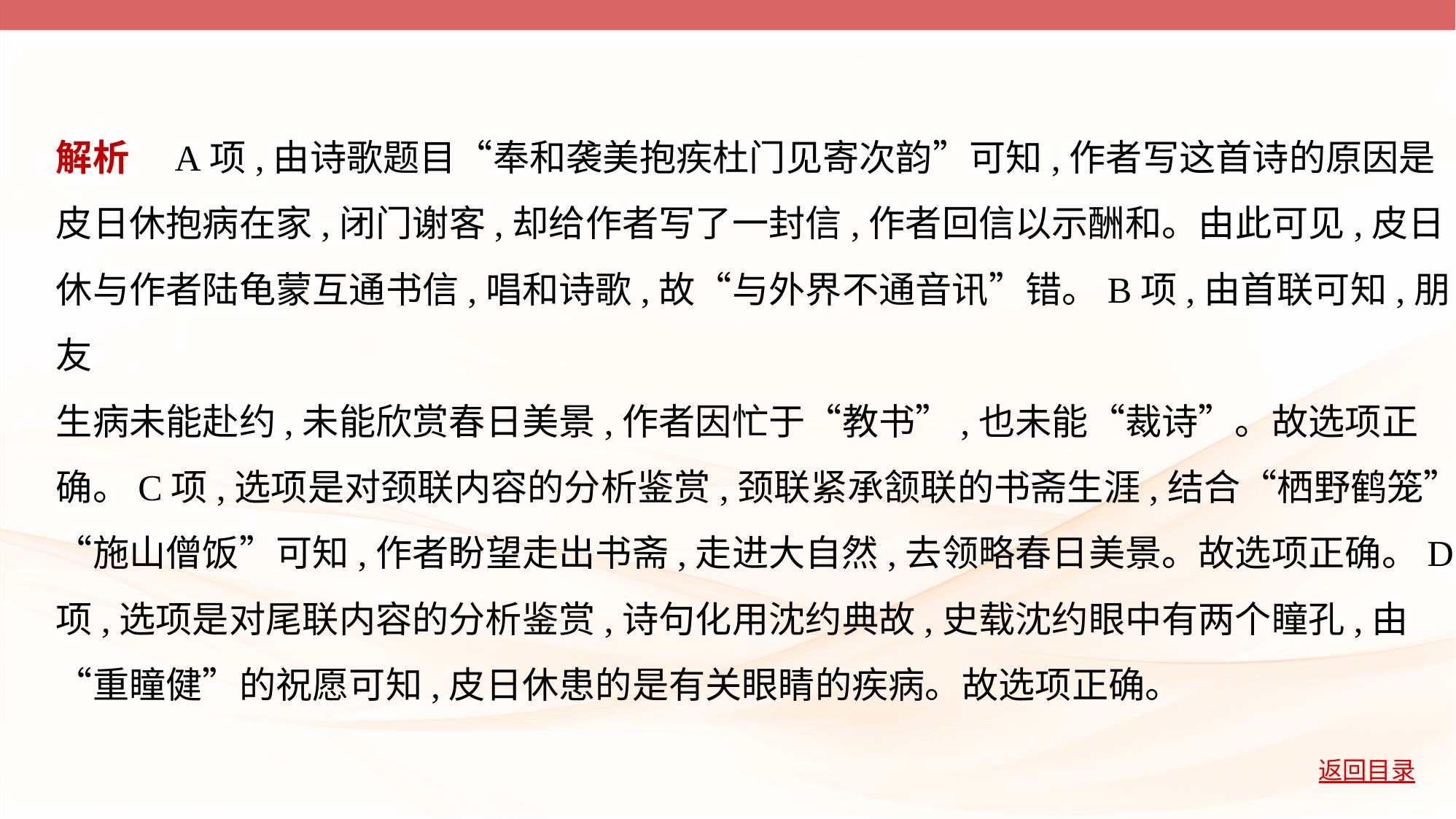

解析　A项,由诗歌题目“奉和袭美抱疾杜门见寄次韵”可知,作者写这首诗的原因是
皮日休抱病在家,闭门谢客,却给作者写了一封信,作者回信以示酬和。由此可见,皮日
休与作者陆龟蒙互通书信,唱和诗歌,故“与外界不通音讯”错。B项,由首联可知,朋友
生病未能赴约,未能欣赏春日美景,作者因忙于“教书”,也未能“裁诗”。故选项正
确。C项,选项是对颈联内容的分析鉴赏,颈联紧承颔联的书斋生涯,结合“栖野鹤笼”
“施山僧饭”可知,作者盼望走出书斋,走进大自然,去领略春日美景。故选项正确。D
项,选项是对尾联内容的分析鉴赏,诗句化用沈约典故,史载沈约眼中有两个瞳孔,由
“重瞳健”的祝愿可知,皮日休患的是有关眼睛的疾病。故选项正确。